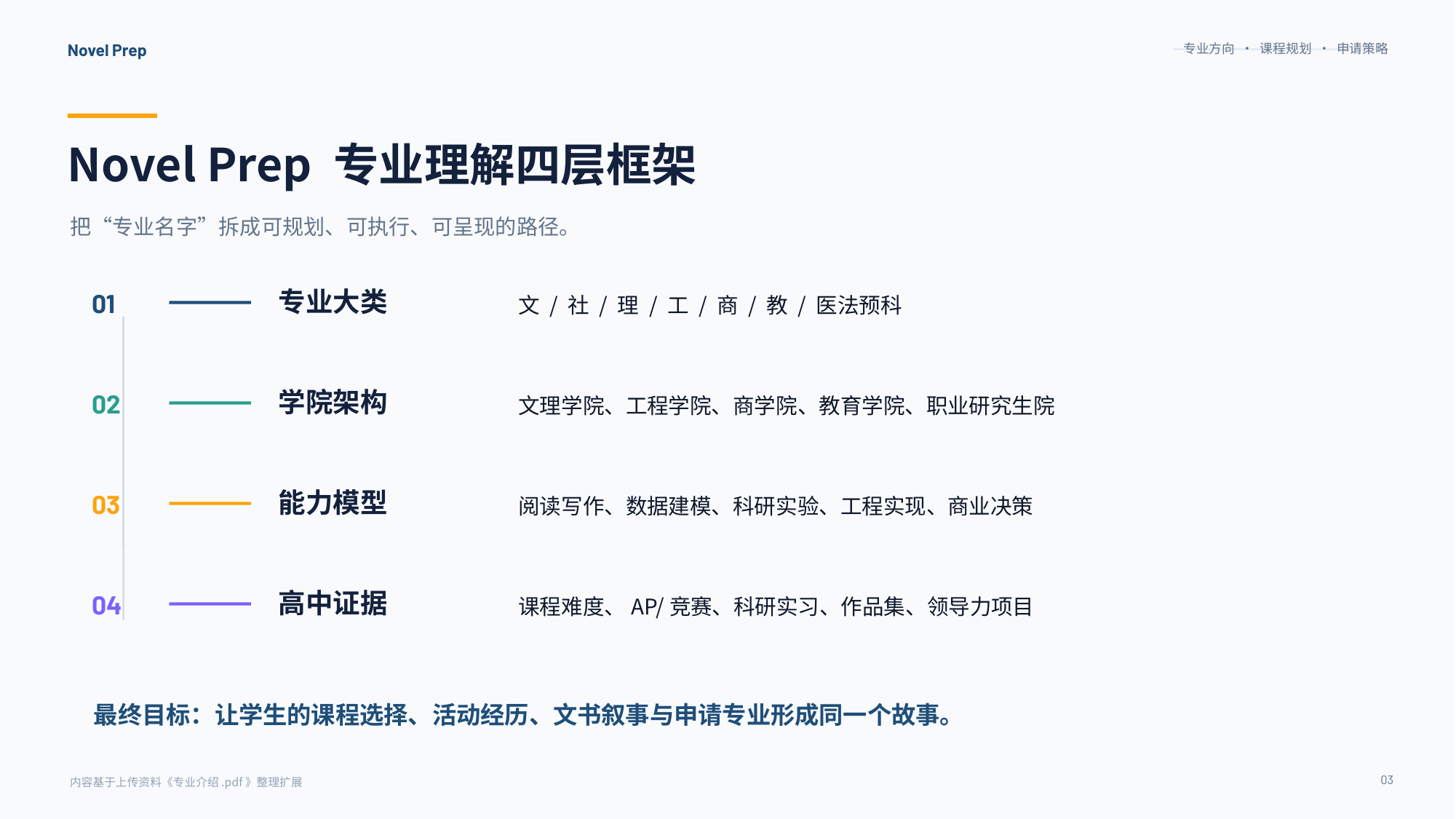

专业方向 · 课程规划 · 申请策略
Novel Prep

Novel Prep 专业理解四层框架
把“专业名字”拆成可规划、可执行、可呈现的路径。
专业大类
01
文 / 社 / 理 / 工 / 商 / 教 / 医法预科

学院架构
02
文理学院、工程学院、商学院、教育学院、职业研究生院

能力模型
03
阅读写作、数据建模、科研实验、工程实现、商业决策

高中证据
04
课程难度、AP/竞赛、科研实习、作品集、领导力项目

最终目标：让学生的课程选择、活动经历、文书叙事与申请专业形成同一个故事。
03
内容基于上传资料《专业介绍.pdf》整理扩展